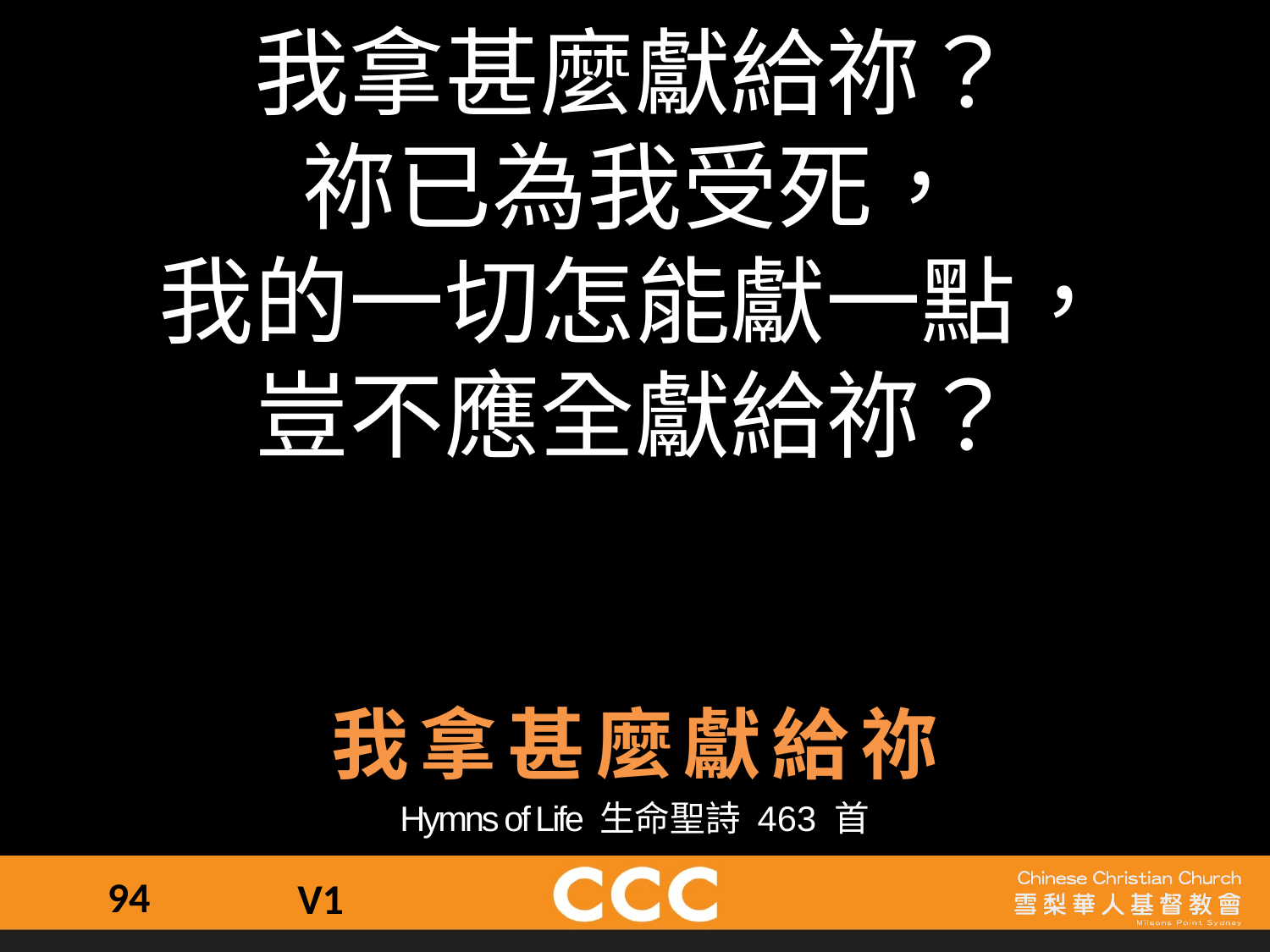

我拿甚麼獻給祢？
祢已為我受死，
我的一切怎能獻一點，
豈不應全獻給祢？
我拿甚麼獻給祢
Hymns of Life 生命聖詩 463 首
94
V1